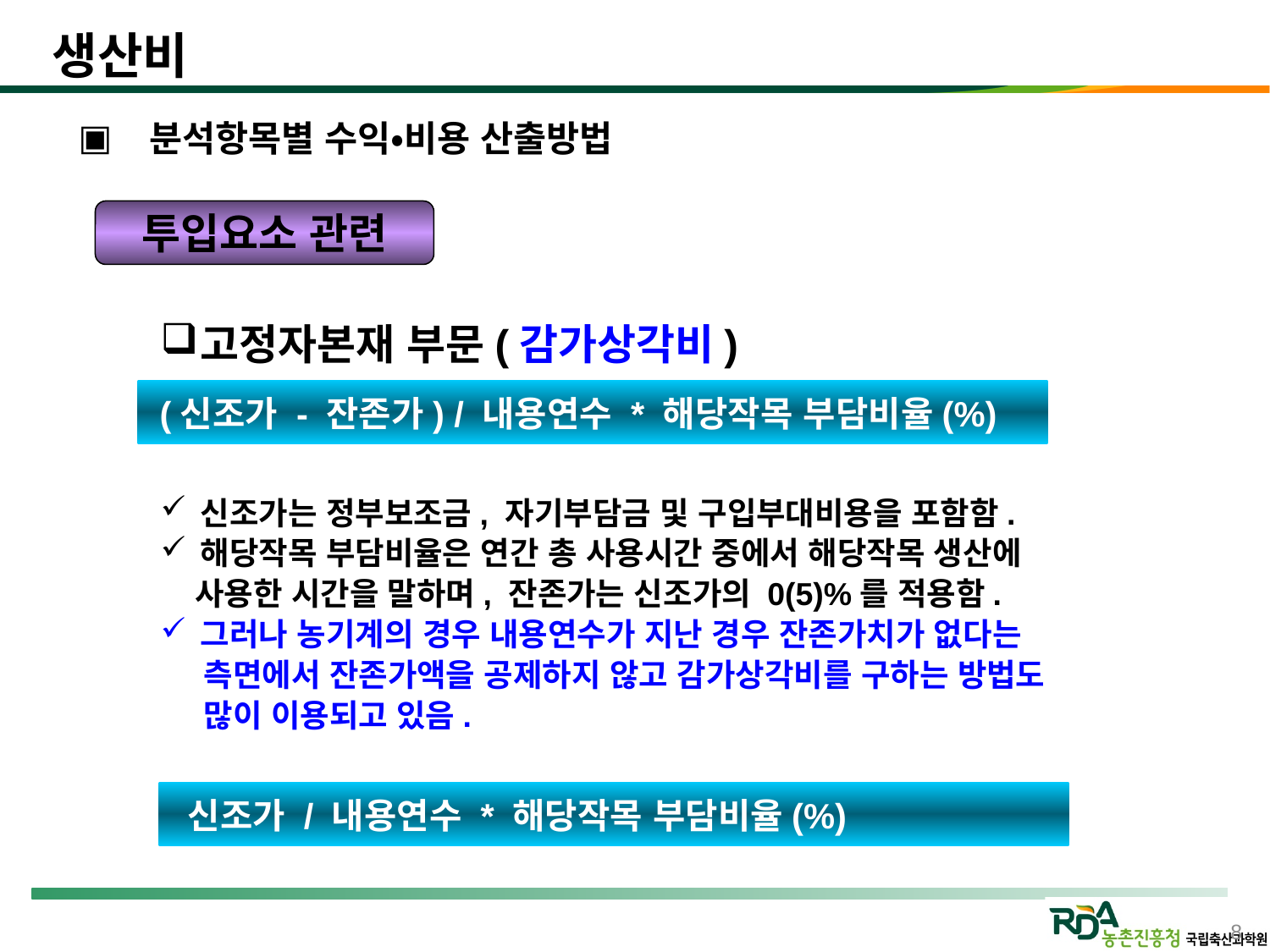

생산비
 분석항목별 수익•비용 산출방법
투입요소 관련
고정자본재 부문(감가상각비)

신조가는 정부보조금, 자기부담금 및 구입부대비용을 포함함.
해당작목 부담비율은 연간 총 사용시간 중에서 해당작목 생산에
   사용한 시간을 말하며, 잔존가는 신조가의 0(5)%를 적용함.
그러나 농기계의 경우 내용연수가 지난 경우 잔존가치가 없다는
    측면에서 잔존가액을 공제하지 않고 감가상각비를 구하는 방법도
    많이 이용되고 있음.
 (신조가 - 잔존가) / 내용연수 * 해당작목 부담비율(%)
 신조가 / 내용연수 * 해당작목 부담비율(%)
8